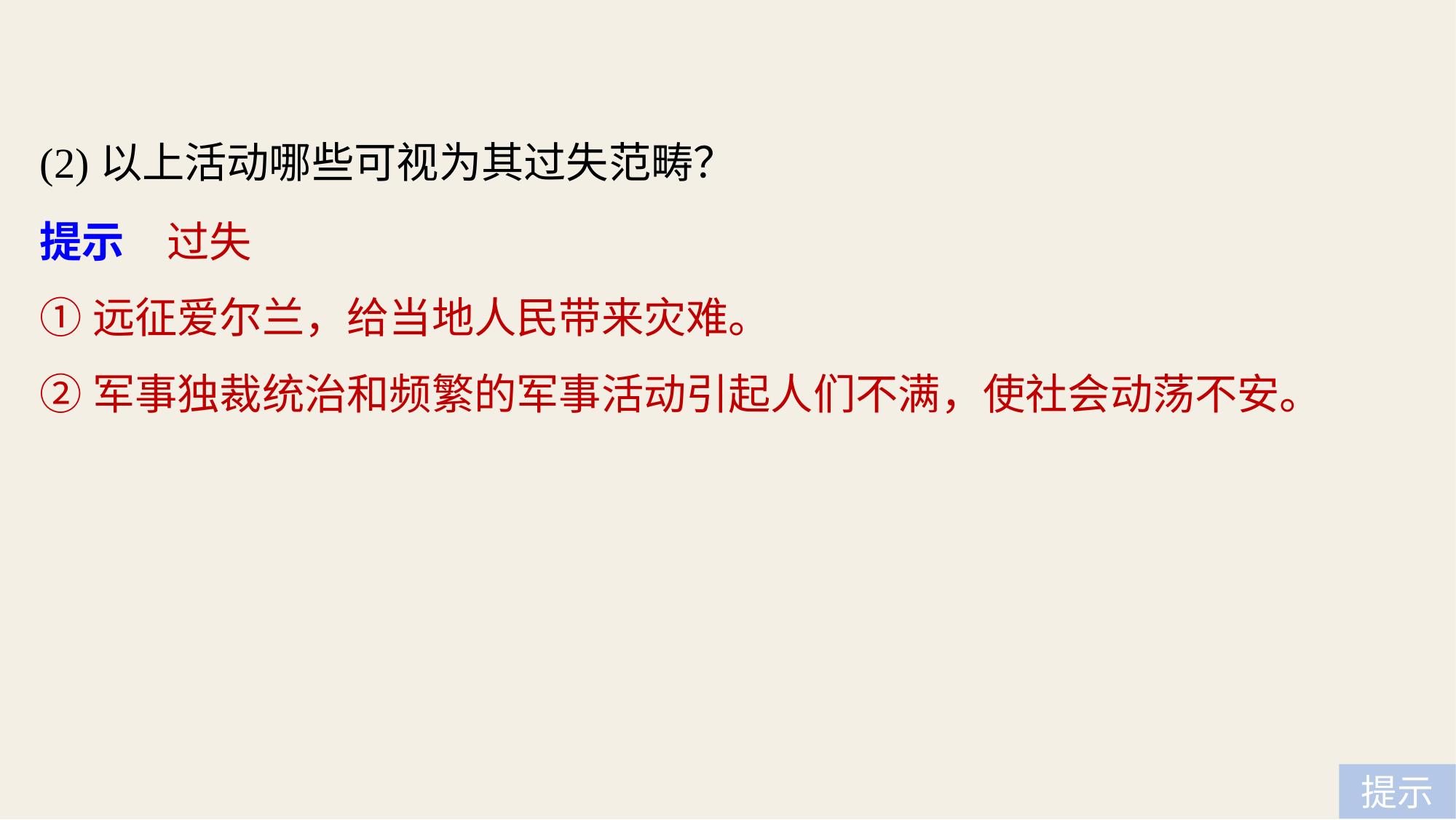

(2)以上活动哪些可视为其过失范畴？
提示　过失
①远征爱尔兰，给当地人民带来灾难。
②军事独裁统治和频繁的军事活动引起人们不满，使社会动荡不安。
提示